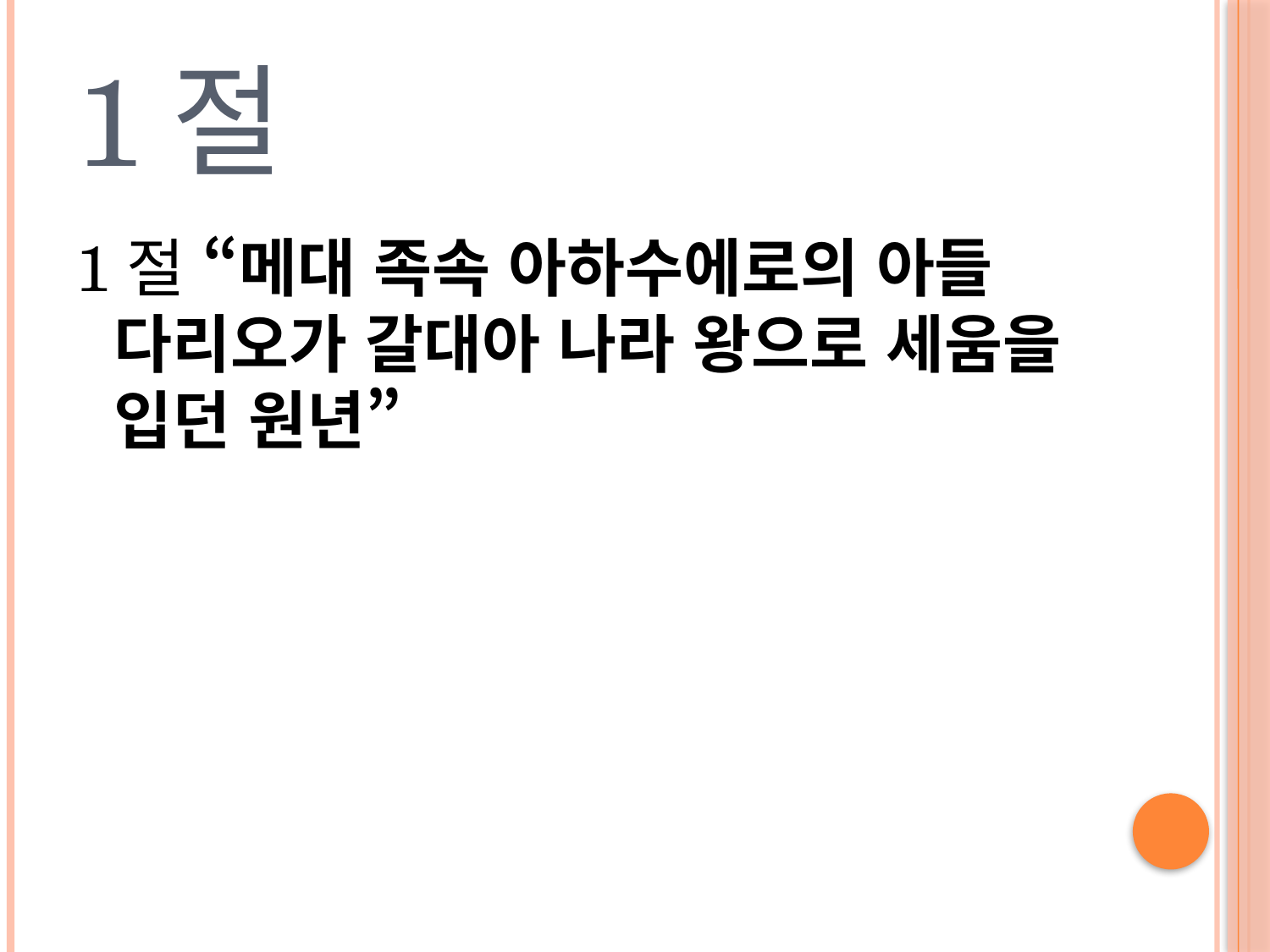

# 1절
1절 “메대 족속 아하수에로의 아들 다리오가 갈대아 나라 왕으로 세움을 입던 원년”